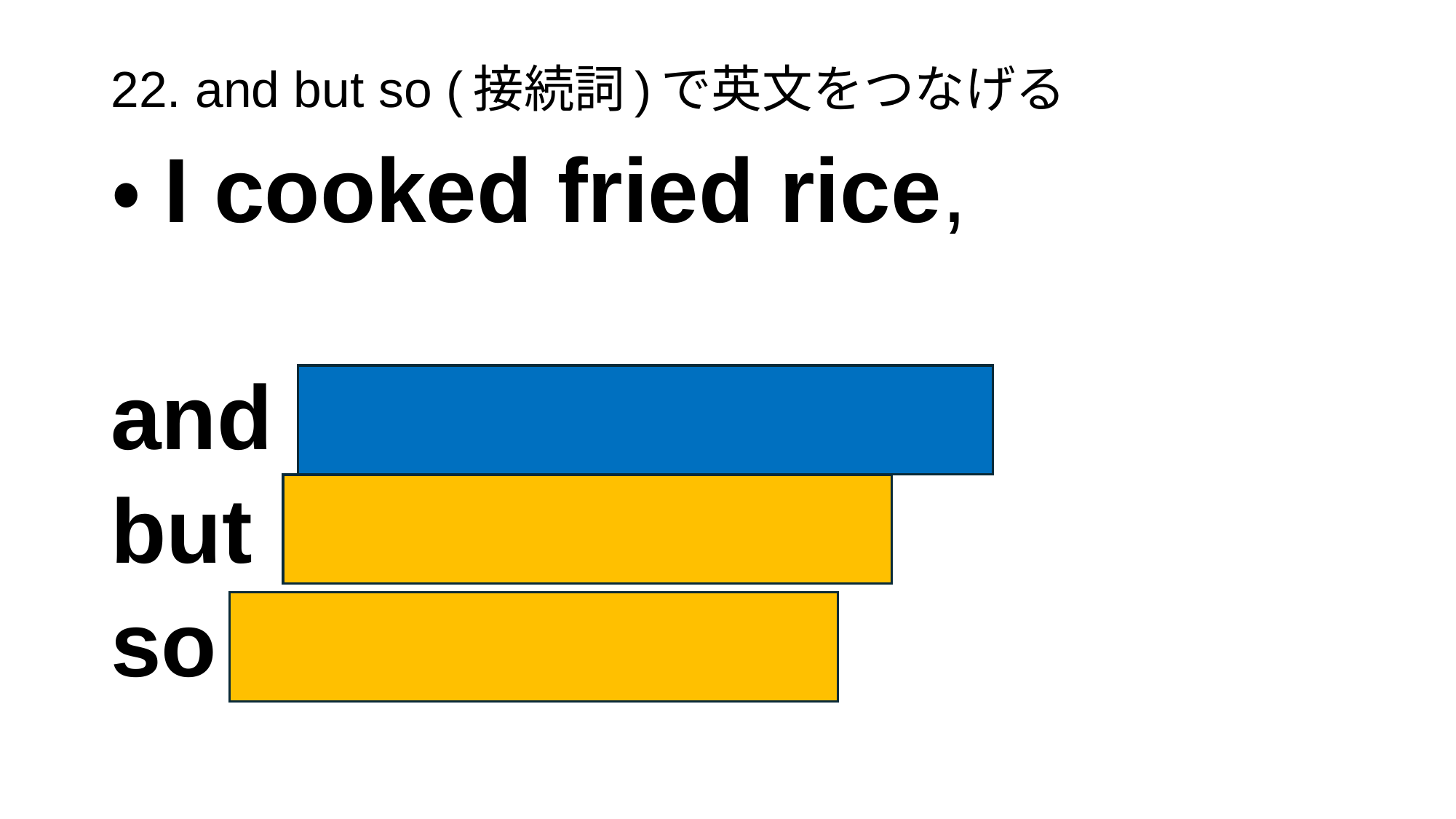

# 22. and but so (接続詞)で英文をつなげる
・I cooked fried rice,

and it is easy to cook,
but it is delicious,
so I like cooking.